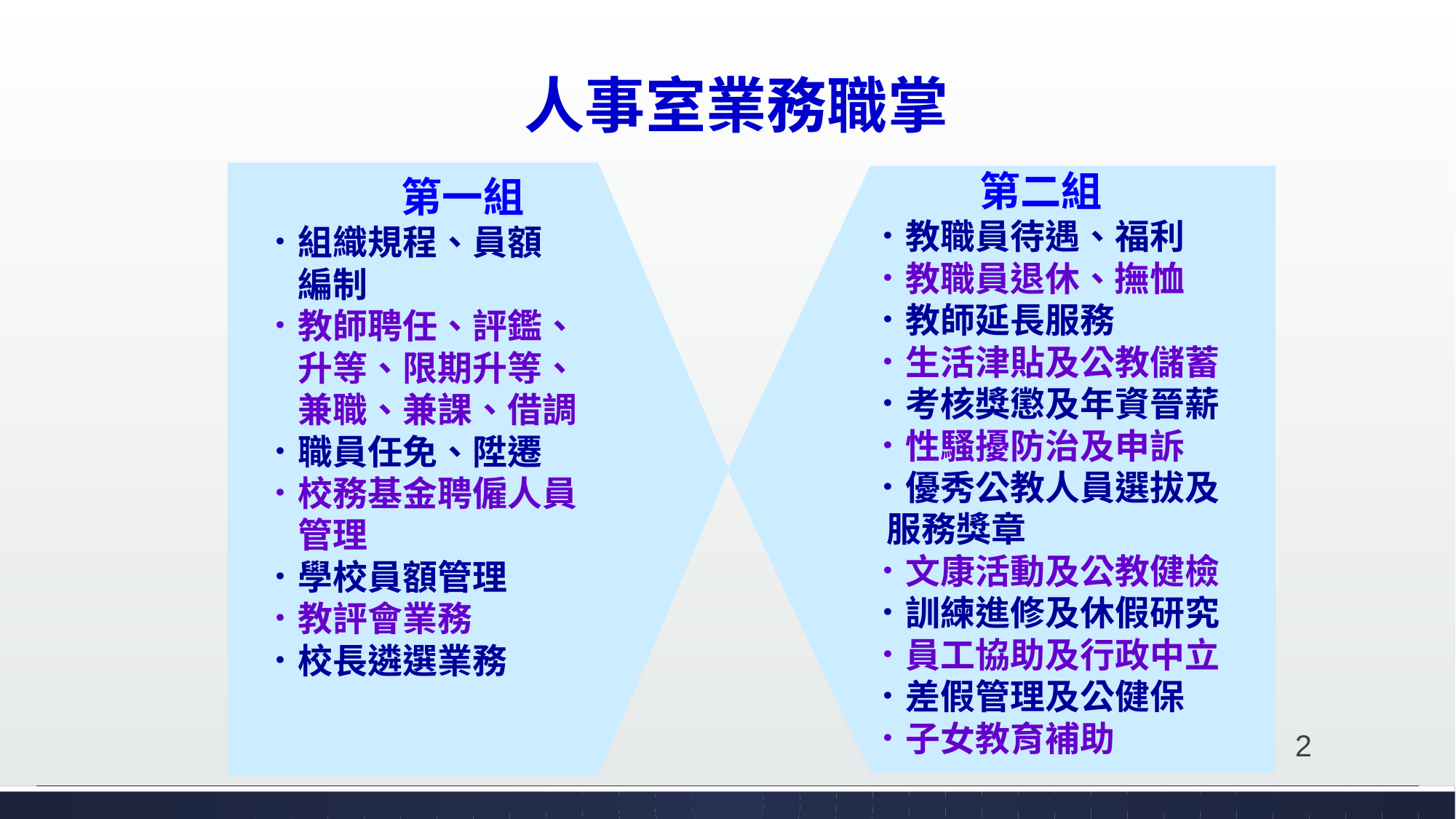

# 人事室業務職掌

第一組
．組織規程、員額
　編制
．教師聘任、評鑑、
　升等、限期升等、
　兼職、兼課、借調
．職員任免、陞遷
．校務基金聘僱人員
　管理
．學校員額管理
．教評會業務
．校長遴選業務

第二組
 ．教職員待遇、福利
 ．教職員退休、撫恤
 ．教師延長服務
 ．生活津貼及公教儲蓄
 ．考核獎懲及年資晉薪
 ．性騷擾防治及申訴
 ．優秀公教人員選拔及
   服務獎章
 ．文康活動及公教健檢
 ．訓練進修及休假研究
 ．員工協助及行政中立
 ．差假管理及公健保
 ．子女教育補助
2